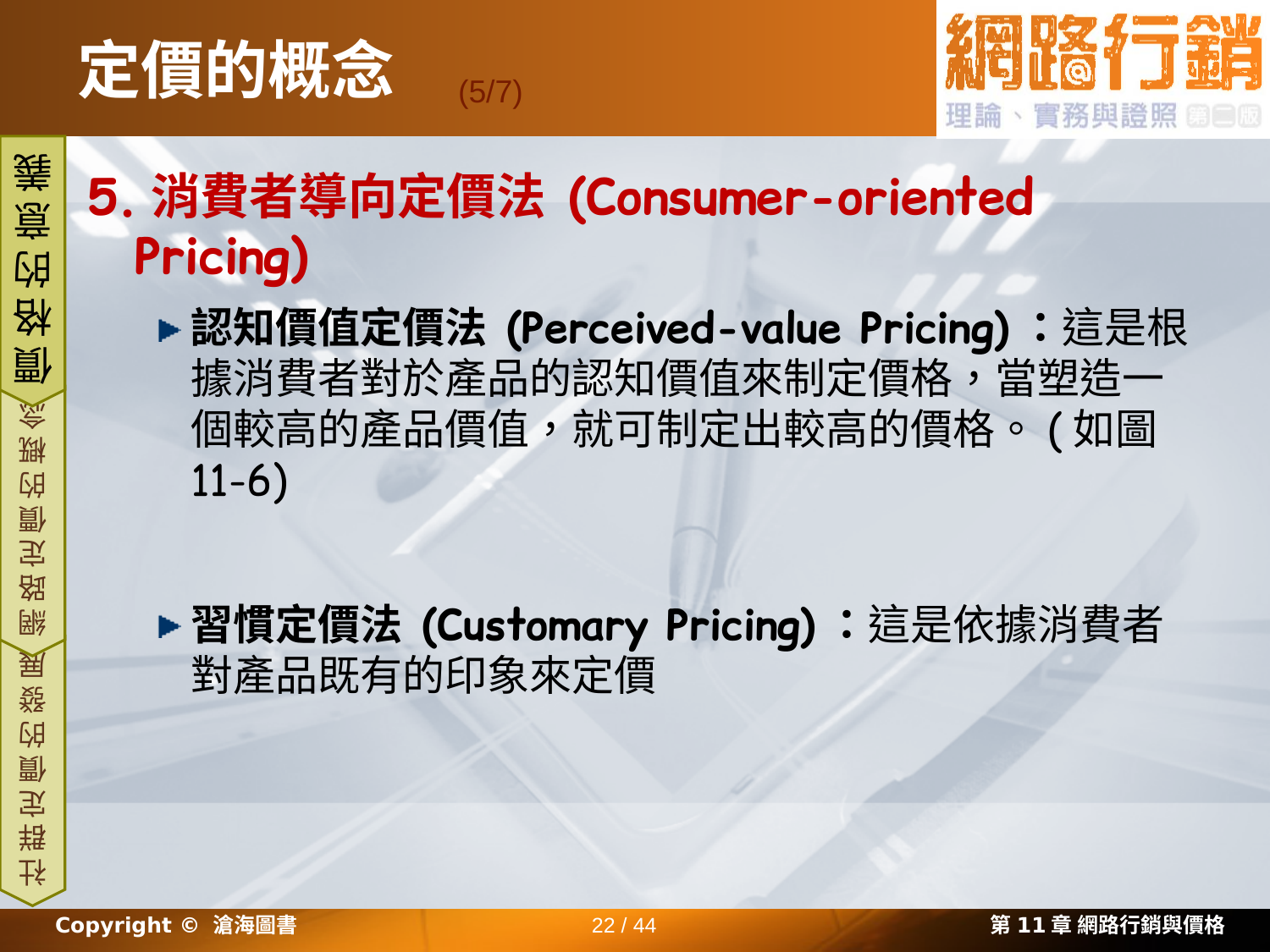

# 定價的概念
(5/7)
5.消費者導向定價法 (Consumer-oriented Pricing)
認知價值定價法 (Perceived-value Pricing)：這是根據消費者對於產品的認知價值來制定價格，當塑造一個較高的產品價值，就可制定出較高的價格。(如圖11-6)

習慣定價法 (Customary Pricing)：這是依據消費者對產品既有的印象來定價
價格的意義
網路定價的概念
社群定價的發展
Copyright © 滄海圖書
22 / 44
第11章 網路行銷與價格